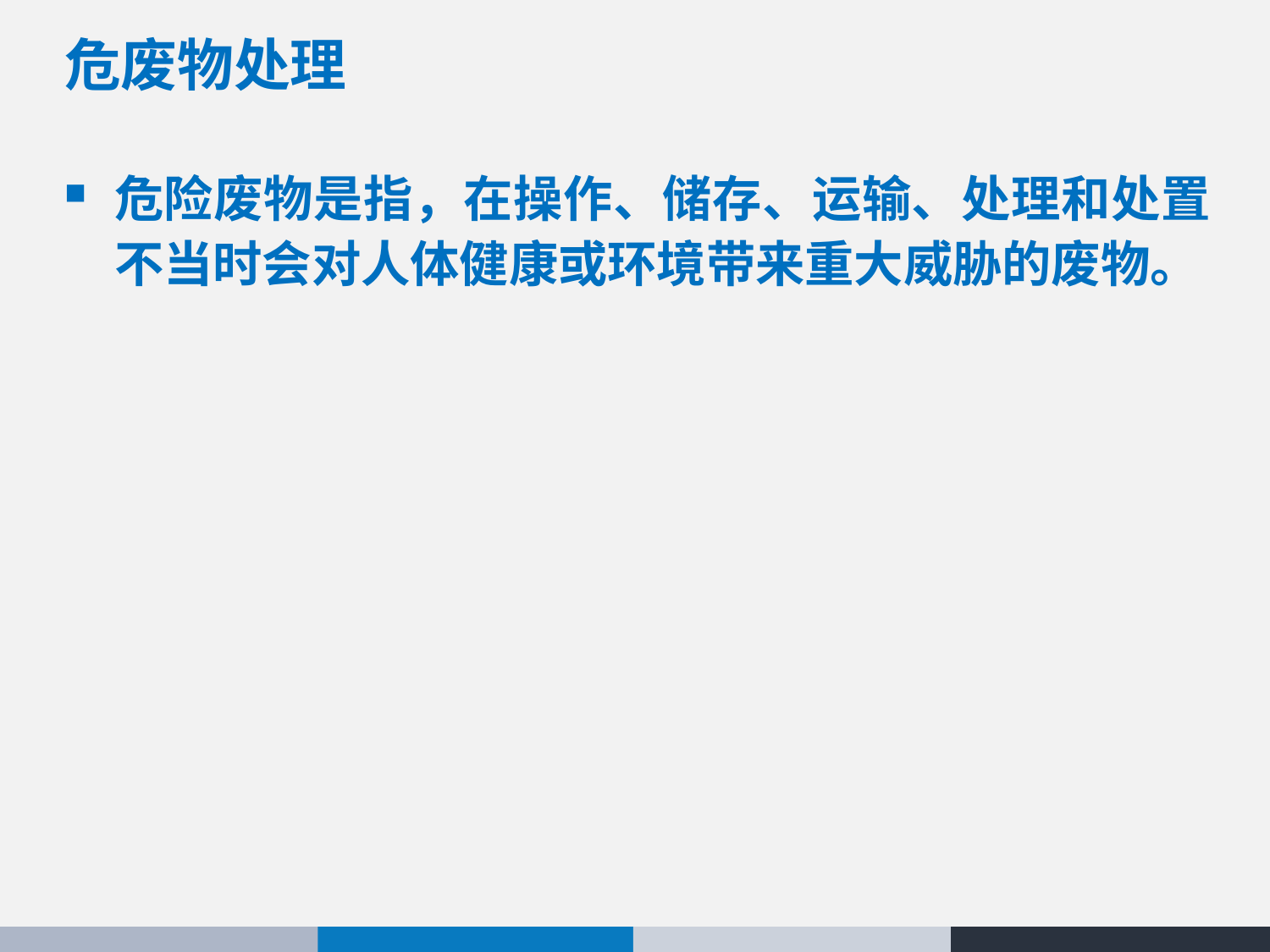

# 危废物处理
危险废物是指，在操作、储存、运输、处理和处置不当时会对人体健康或环境带来重大威胁的废物。